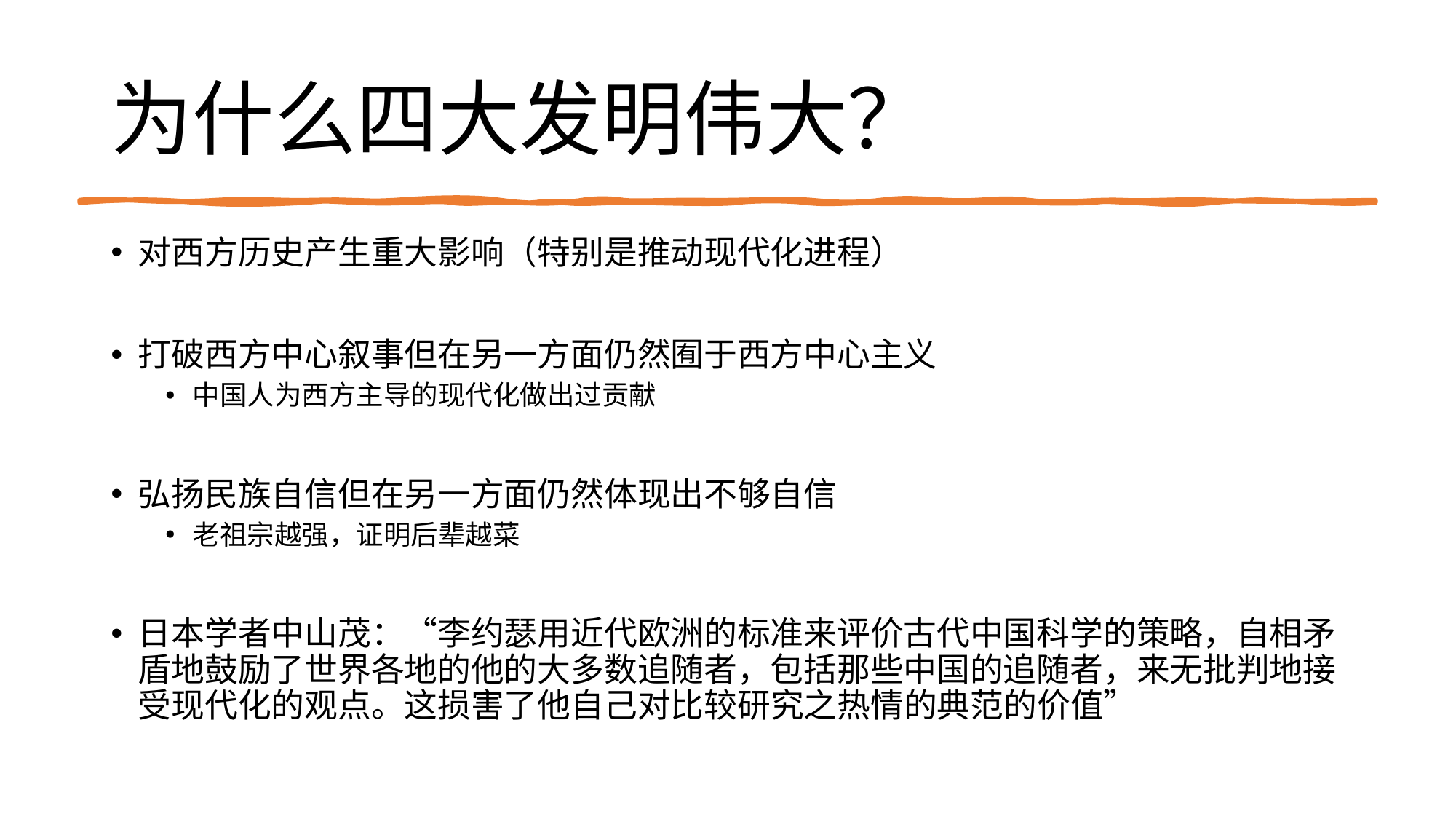

# 为什么四大发明伟大？

对西方历史产生重大影响（特别是推动现代化进程）

打破西方中心叙事但在另一方面仍然囿于西方中心主义
中国人为西方主导的现代化做出过贡献

弘扬民族自信但在另一方面仍然体现出不够自信
老祖宗越强，证明后辈越菜

日本学者中山茂：“李约瑟用近代欧洲的标准来评价古代中国科学的策略，自相矛盾地鼓励了世界各地的他的大多数追随者，包括那些中国的追随者，来无批判地接受现代化的观点。这损害了他自己对比较研究之热情的典范的价值”